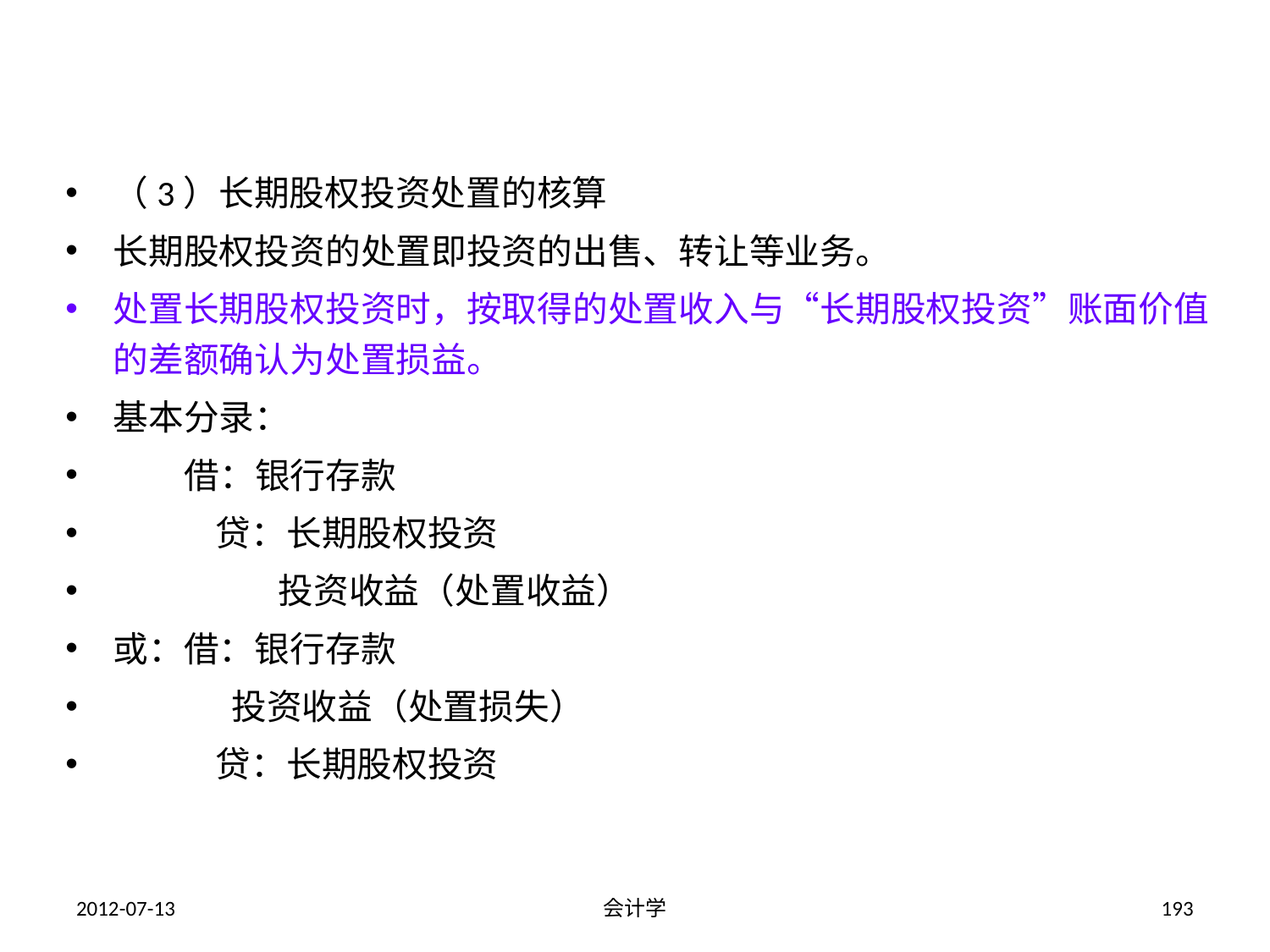

（3）长期股权投资处置的核算
长期股权投资的处置即投资的出售、转让等业务。
处置长期股权投资时，按取得的处置收入与“长期股权投资”账面价值的差额确认为处置损益。
基本分录：
        借：银行存款
            贷：长期股权投资
                    投资收益（处置收益）
或：借：银行存款
              投资收益（处置损失）
            贷：长期股权投资

2012-07-13
会计学
193